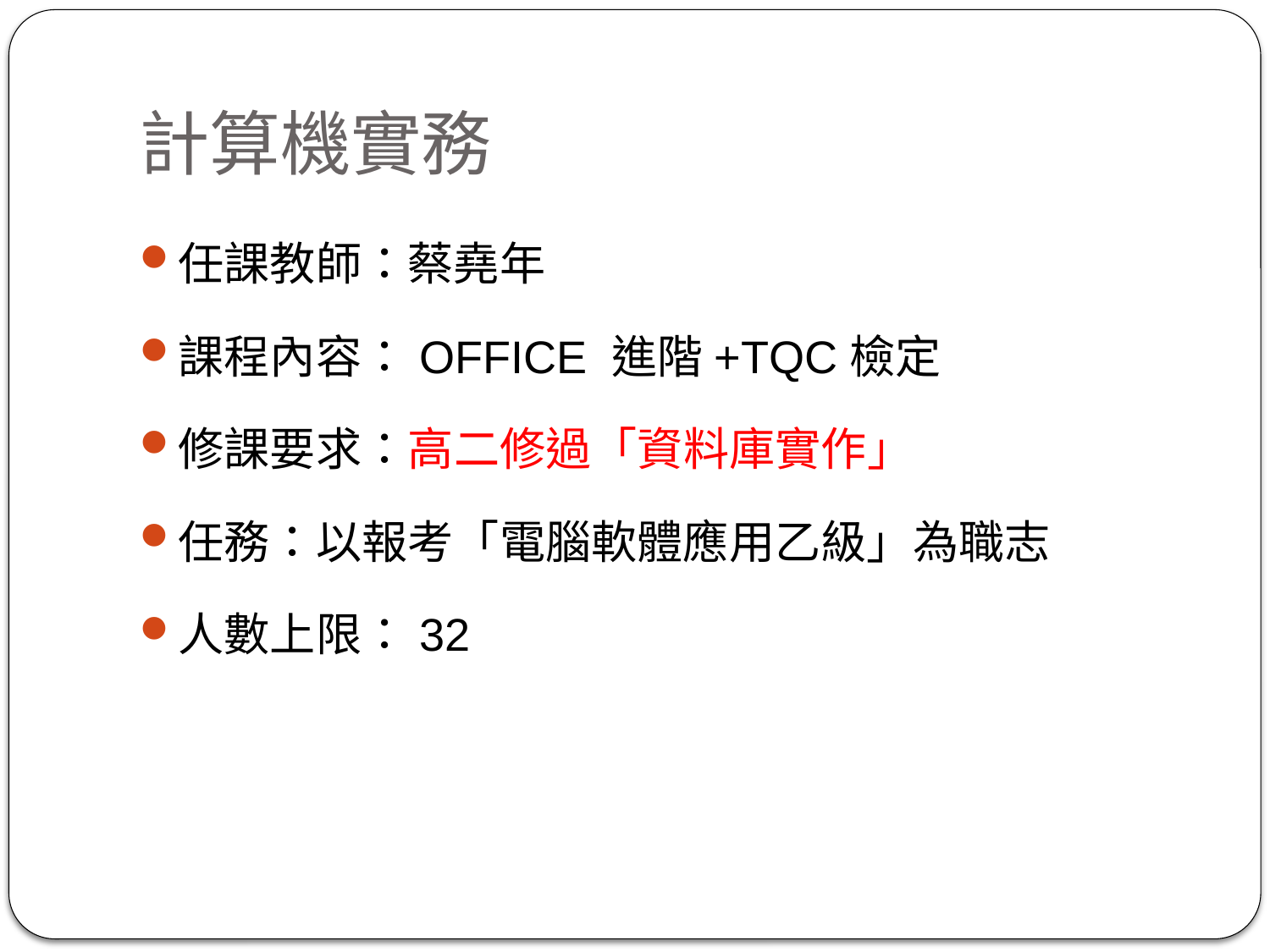

# 計算機實務
任課教師：蔡堯年
課程內容：OFFICE 進階+TQC檢定
修課要求：高二修過「資料庫實作」
任務：以報考「電腦軟體應用乙級」為職志
人數上限：32